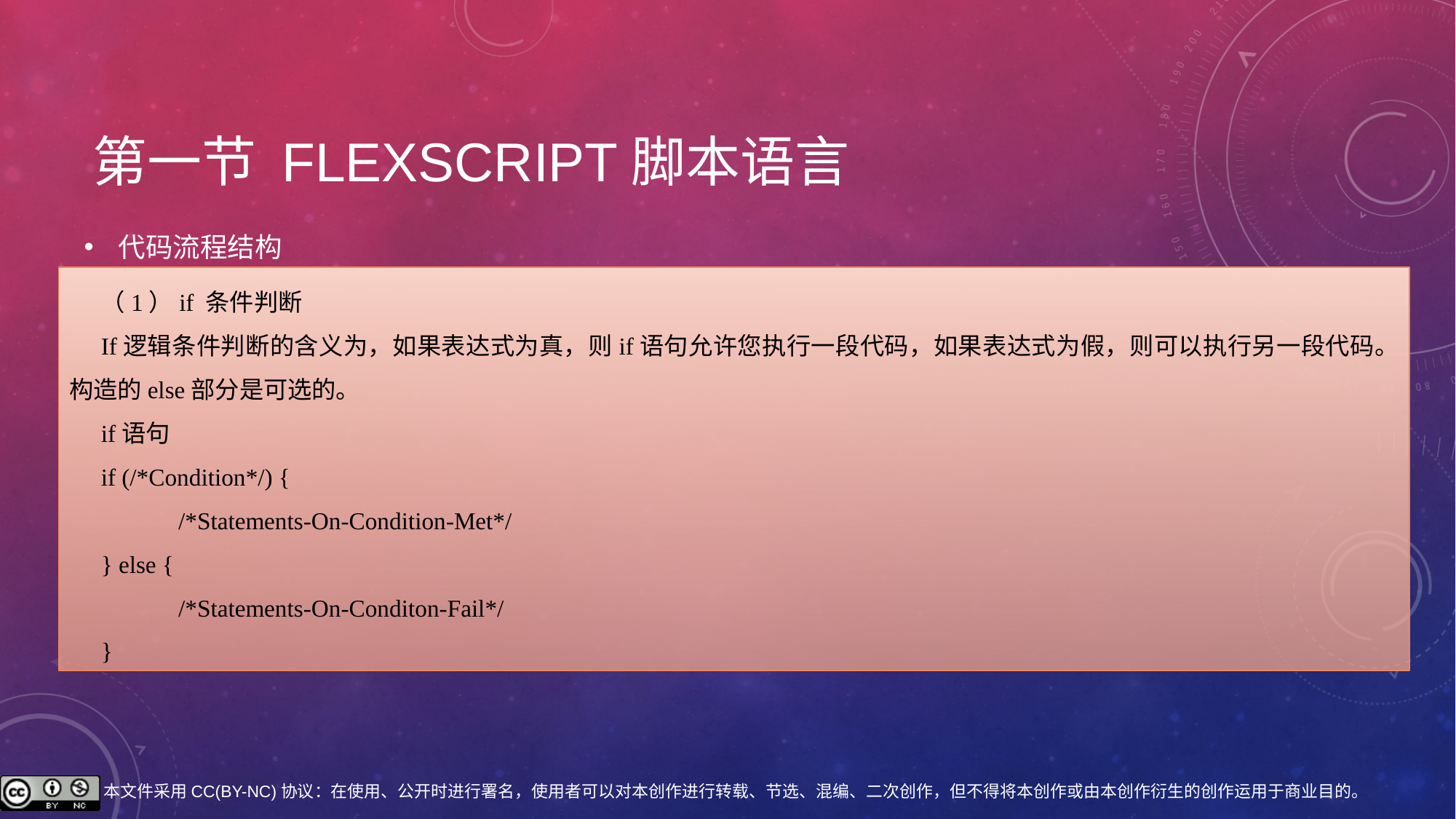

# 第一节 Flexscript脚本语言
代码流程结构
（1）if 条件判断
If逻辑条件判断的含义为，如果表达式为真，则if语句允许您执行一段代码，如果表达式为假，则可以执行另一段代码。构造的else部分是可选的。
if语句
if (/*Condition*/) {
	/*Statements-On-Condition-Met*/
} else {
	/*Statements-On-Conditon-Fail*/
}